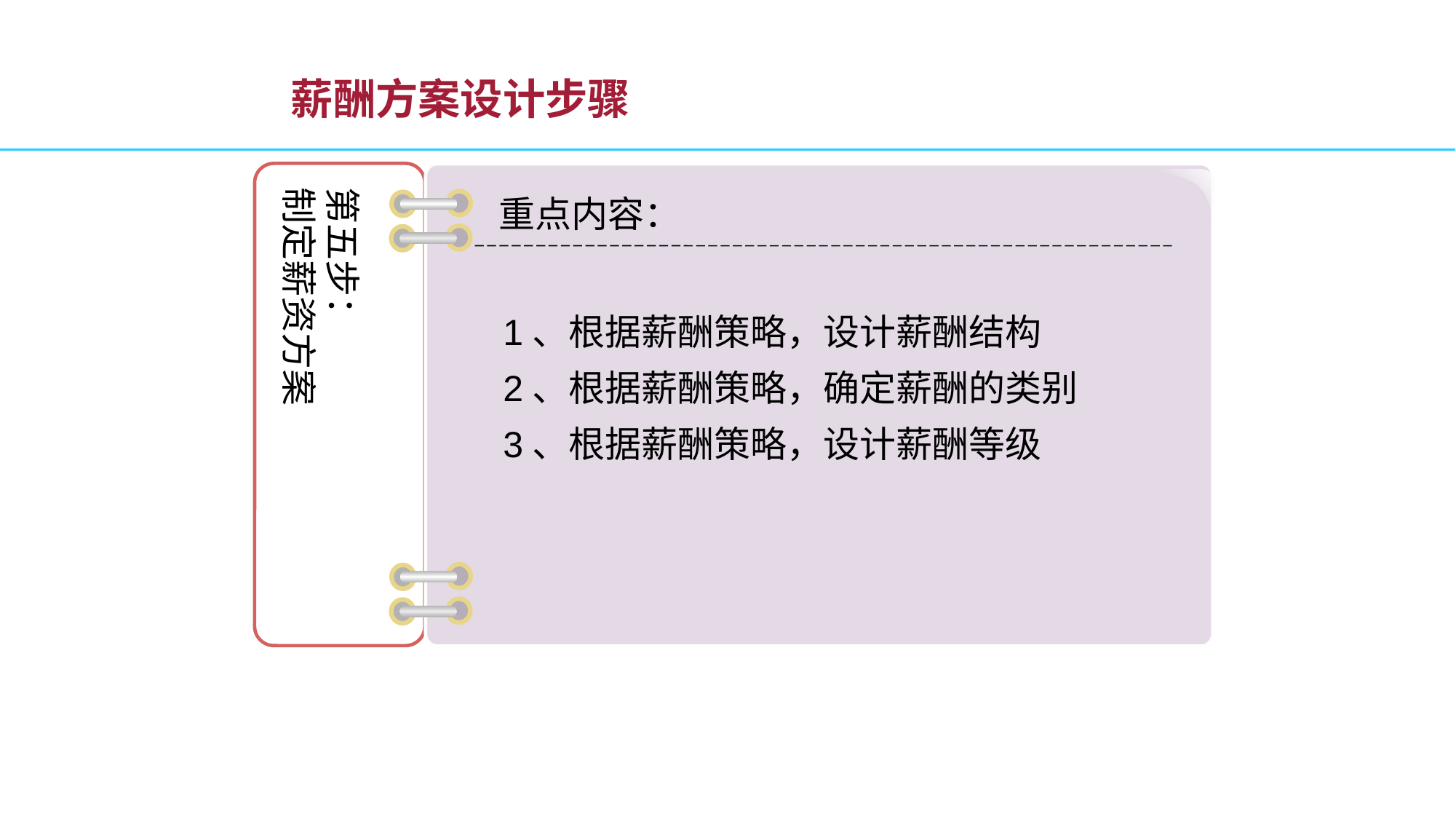

# 薪酬方案设计步骤

第五步：
制定薪资方案

重点内容：

1、根据薪酬策略，设计薪酬结构
2、根据薪酬策略，确定薪酬的类别
3、根据薪酬策略，设计薪酬等级